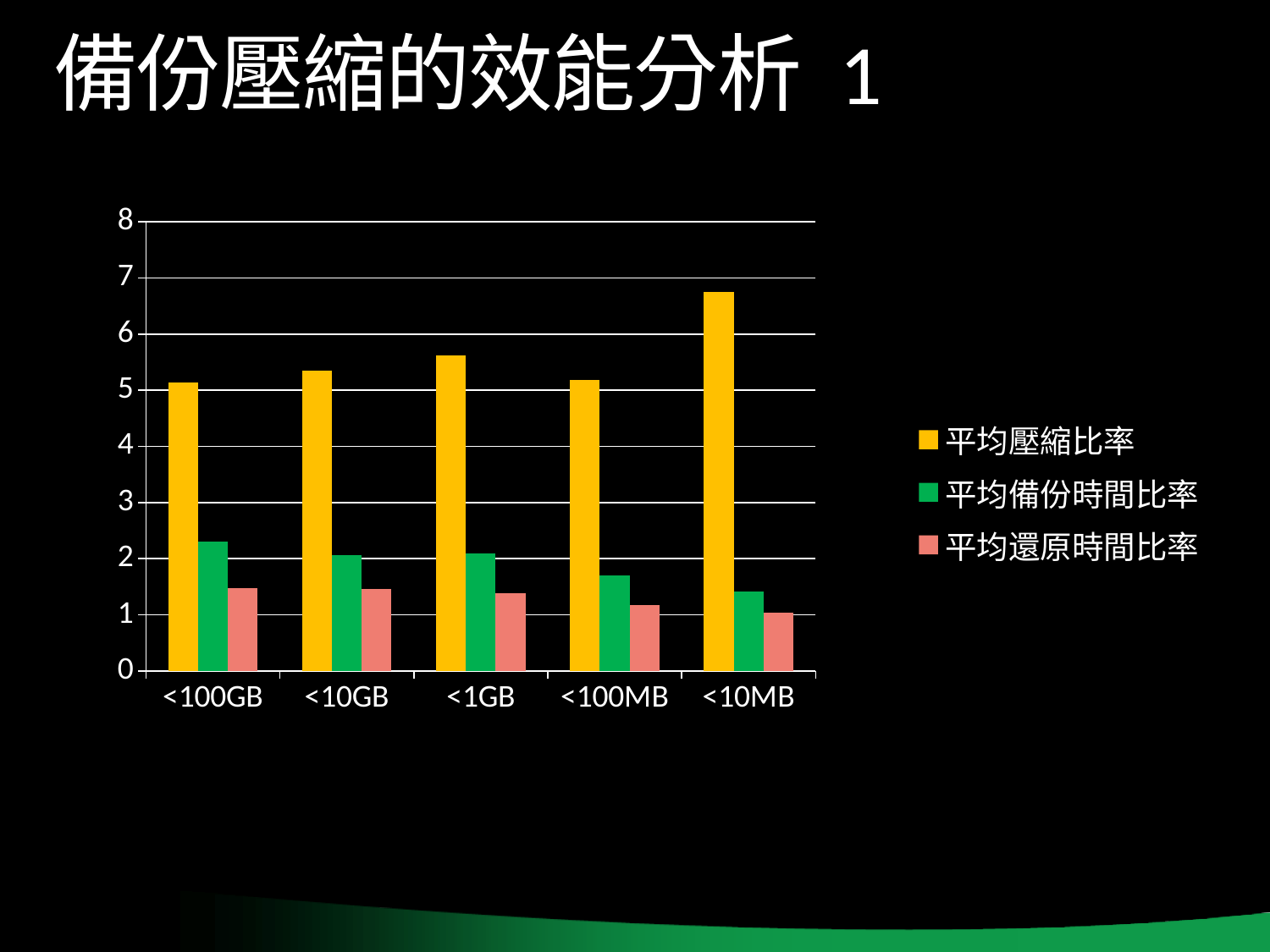

# 備份壓縮的效能分析 1

### Chart

| Category | 平均壓縮比率 | 平均備份時間比率 | 平均還原時間比率 |
|---|---|---|---|
| <100GB | 5.14 | 2.3099999999999987 | 1.48 |
| <10GB | 5.35 | 2.07 | 1.46 |
| <1GB | 5.6199999999999966 | 2.1 | 1.3900000000000001 |
| <100MB | 5.18 | 1.7000000000000002 | 1.1700000000000021 |
| <10MB | 6.75 | 1.42 | 1.04 |